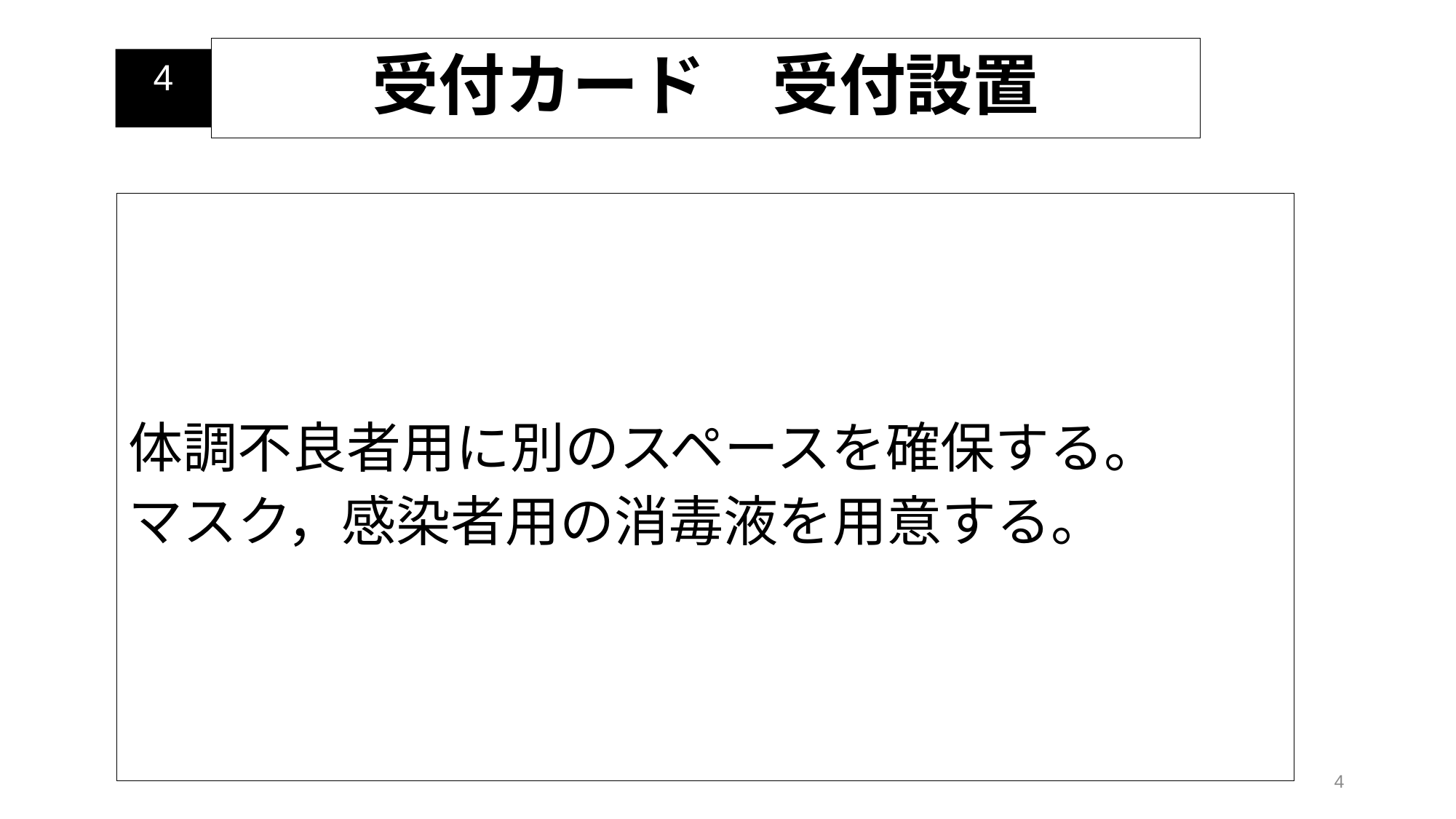

受付カード　受付設置
4
体調不良者用に別のスペースを確保する。
マスク，感染者用の消毒液を用意する。

4